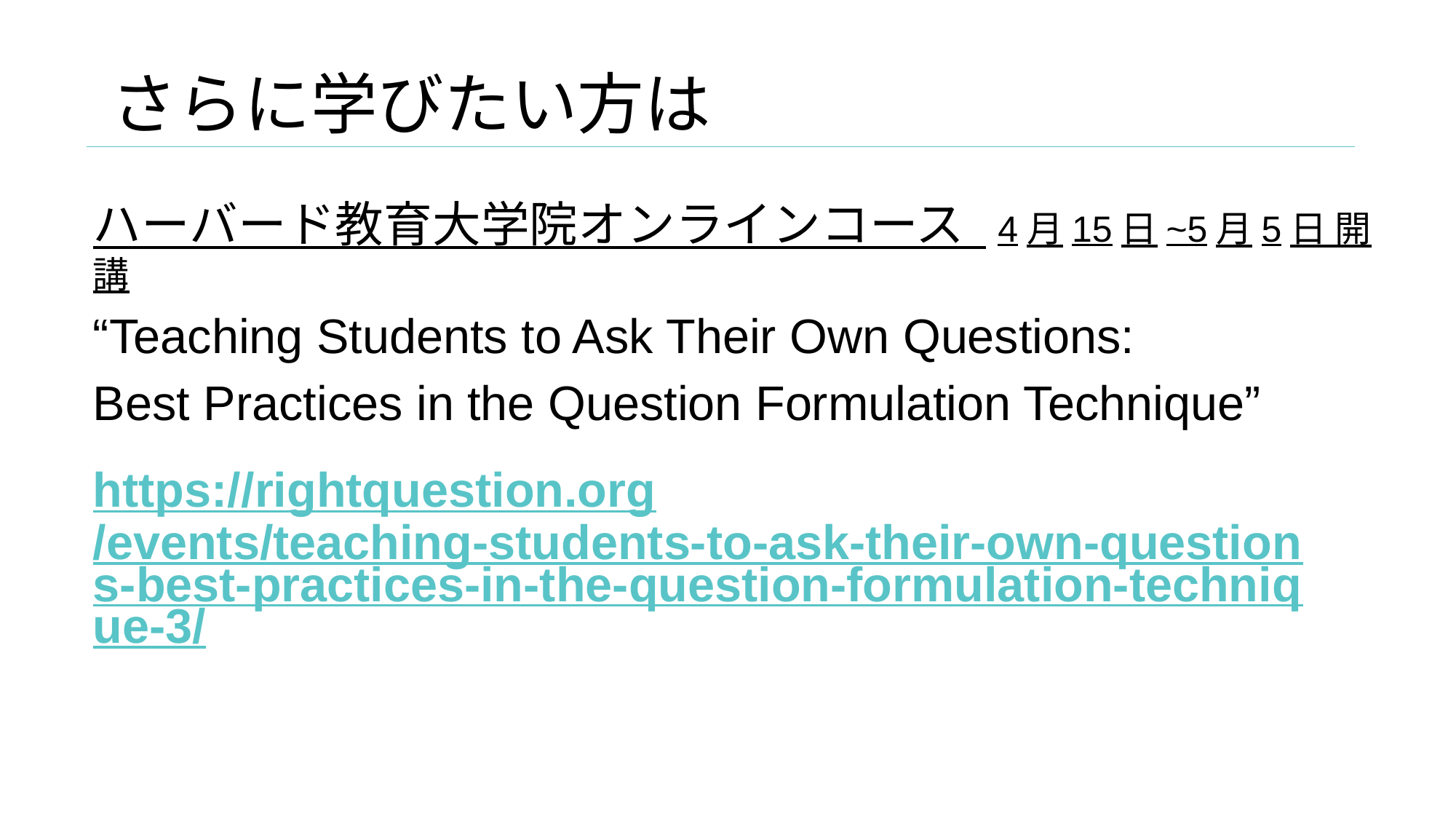

さらに学びたい方は
ハーバード教育大学院オンラインコース  4月15日~5月5日 開講
“Teaching Students to Ask Their Own Questions:
Best Practices in the Question Formulation Technique”

https://rightquestion.org/events/teaching-students-to-ask-their-own-questions-best-practices-in-the-question-formulation-technique-3/